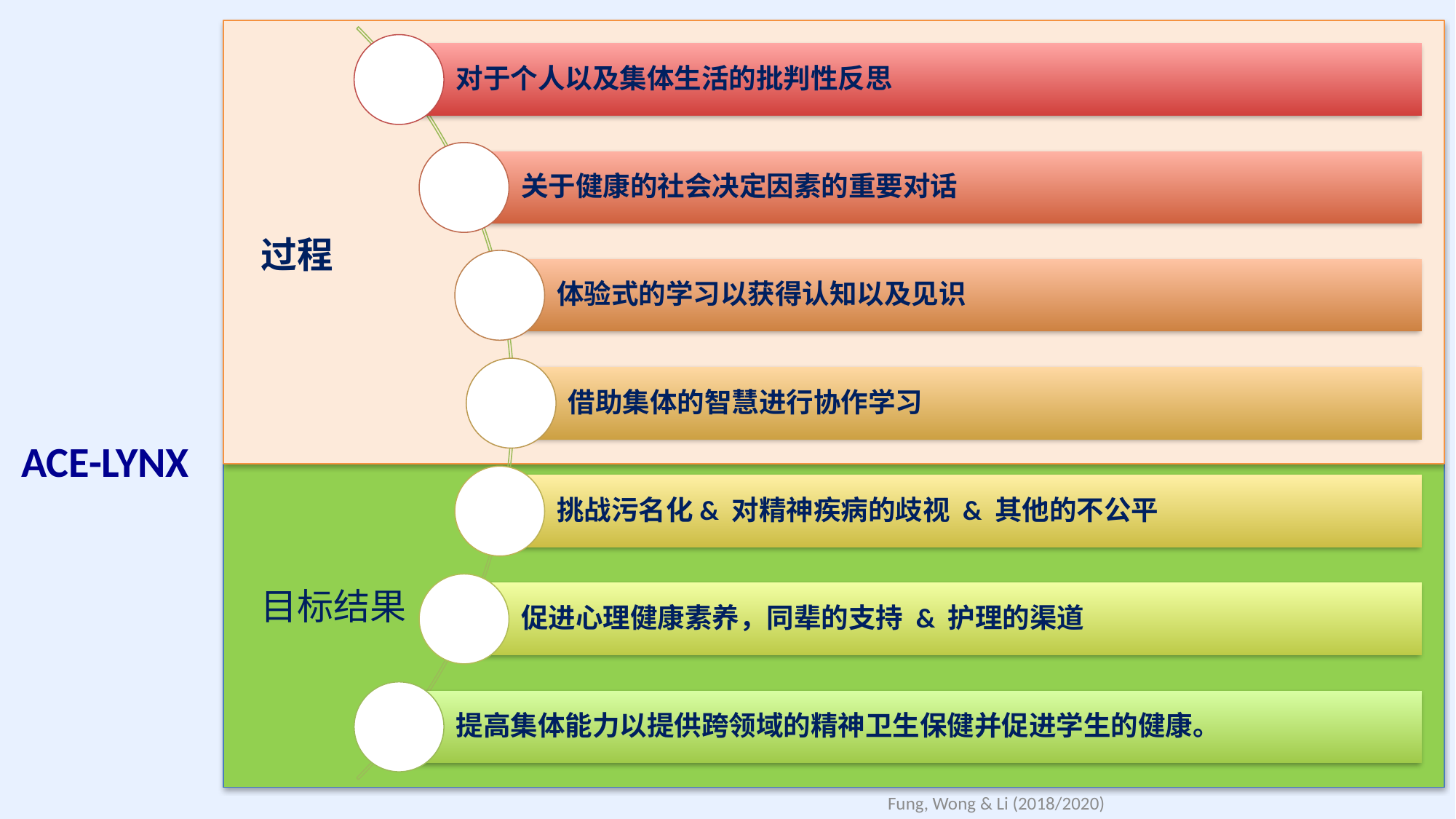

对于个人以及集体生活的批判性反思
关于健康的社会决定因素的重要对话
体验式的学习以获得认知以及见识
借助集体的智慧进行协作学习
挑战污名化& 对精神疾病的歧视 & 其他的不公平
促进心理健康素养，同辈的支持 & 护理的渠道
提高集体能力以提供跨领域的精神卫生保健并促进学生的健康。

过程
ACE-LYNX

目标结果
2
Fung, Wong & Li (2018/2020)